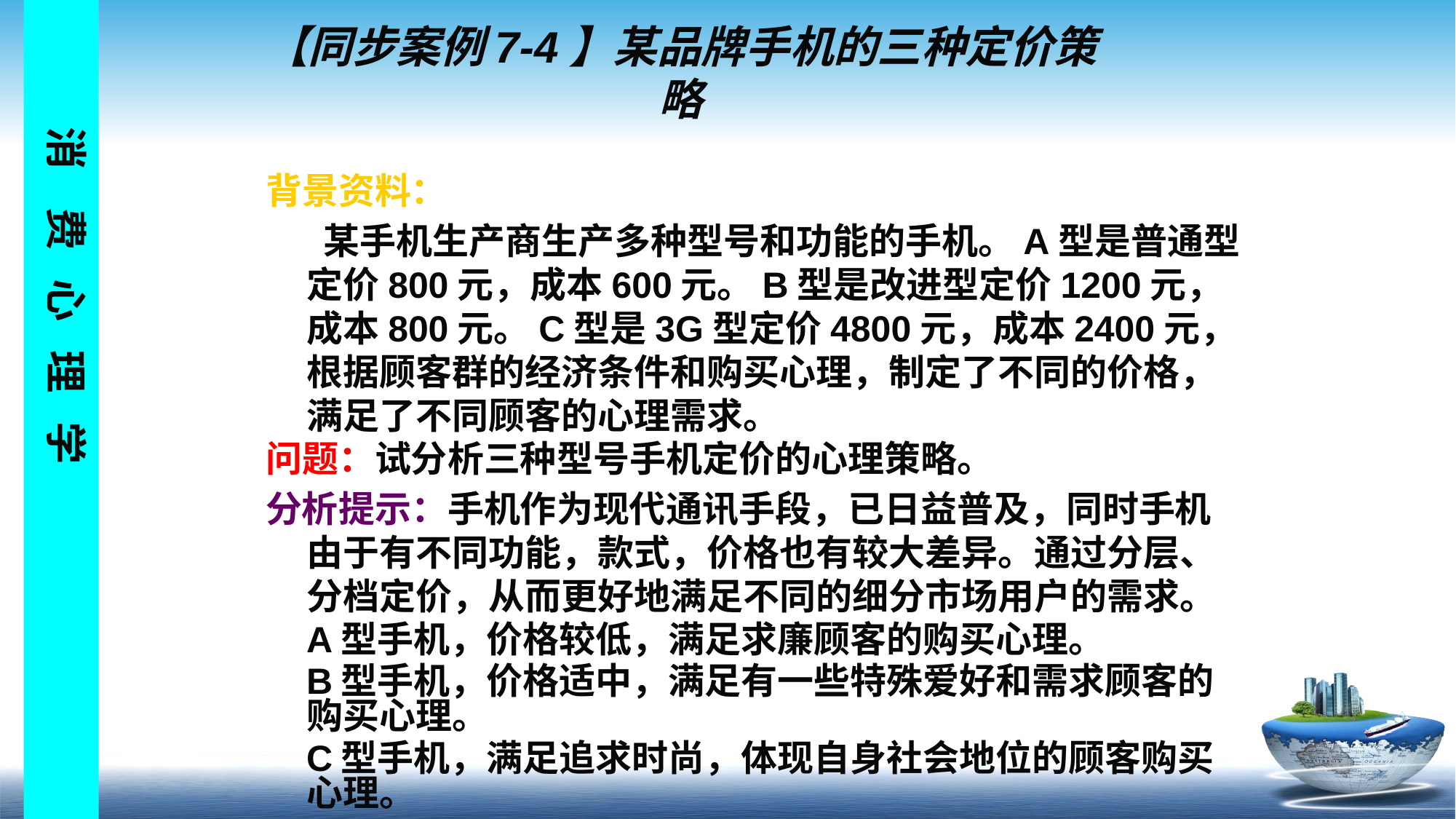

# 【同步案例7-4】某品牌手机的三种定价策略
背景资料：
      某手机生产商生产多种型号和功能的手机。A型是普通型定价800元，成本600元。B型是改进型定价1200元，成本800元。C型是3G型定价4800元，成本2400元，根据顾客群的经济条件和购买心理，制定了不同的价格，满足了不同顾客的心理需求。
问题：试分析三种型号手机定价的心理策略。
分析提示：手机作为现代通讯手段，已日益普及，同时手机由于有不同功能，款式，价格也有较大差异。通过分层、分档定价，从而更好地满足不同的细分市场用户的需求。
    A型手机，价格较低，满足求廉顾客的购买心理。
    B型手机，价格适中，满足有一些特殊爱好和需求顾客的购买心理。
    C型手机，满足追求时尚，体现自身社会地位的顾客购买心理。